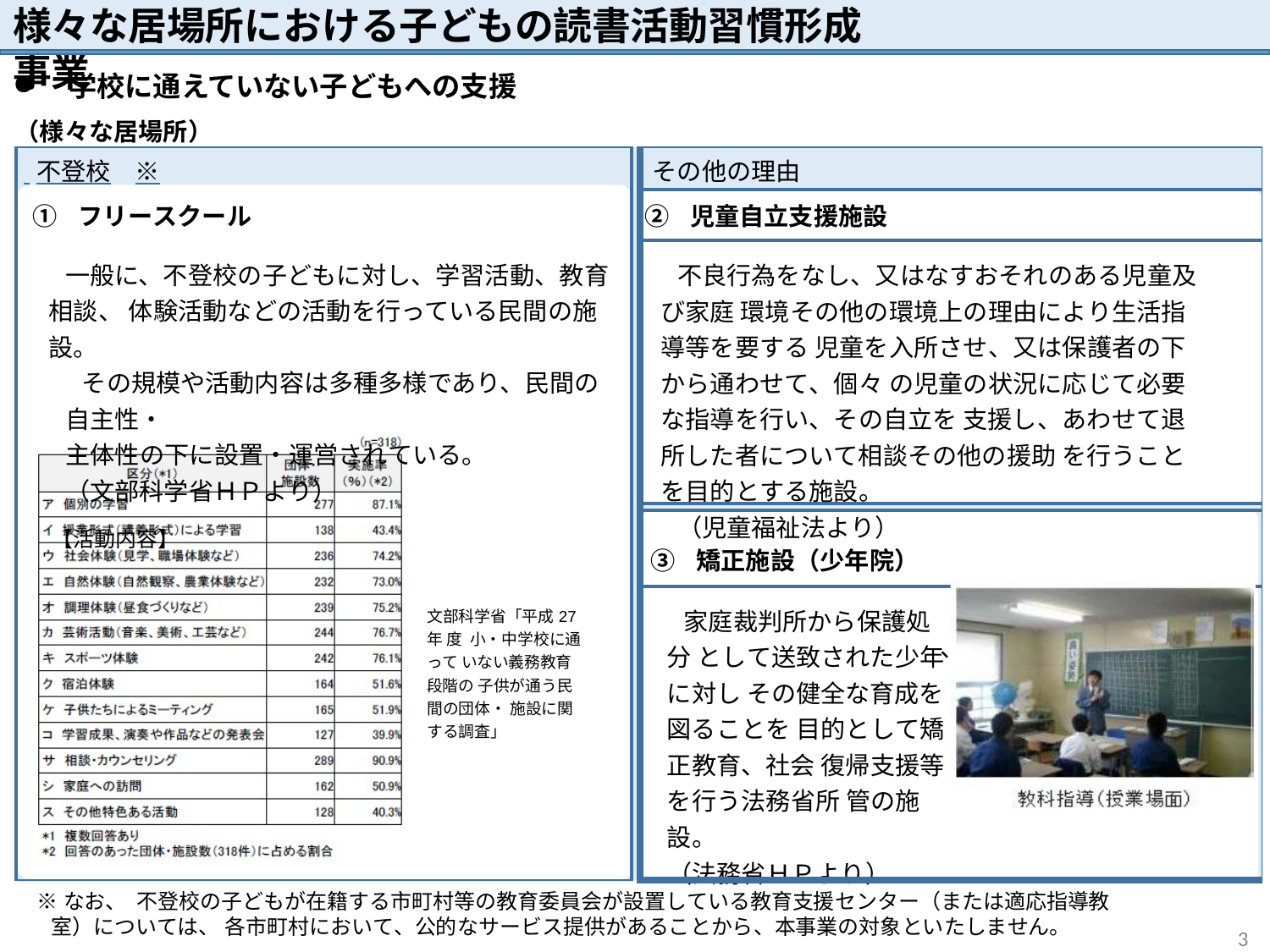

# 様々な居場所における子どもの読書活動習慣形成事業

学校に通えていない子どもへの支援
（様々な居場所）
| 不登校 ※ |  | その他の理由 |
| --- | --- | --- |
| ① フリースクール |  | ② 児童自立支援施設 |
| 一般に、不登校の子どもに対し、学習活動、教育相談、 体験活動などの活動を行っている民間の施設。 その規模や活動内容は多種多様であり、民間の自主性・ 主体性の下に設置・運営されている。 （文部科学省ＨＰより） 【活動内容】 |  | 不良行為をなし、又はなすおそれのある児童及び家庭 環境その他の環境上の理由により生活指導等を要する 児童を入所させ、又は保護者の下から通わせて、個々 の児童の状況に応じて必要な指導を行い、その自立を 支援し、あわせて退所した者について相談その他の援助 を行うことを目的とする施設。 （児童福祉法より） |
|  |  |  |
|  |  | ③ 矯正施設（少年院） |
| 文部科学省「平成27年 度 小・中学校に通って いない義務教育段階の 子供が通う民間の団体・ 施設に関する調査」 |  | 家庭裁判所から保護処分 として送致された少年に対し その健全な育成を図ることを 目的として矯正教育、社会 復帰支援等を行う法務省所 管の施設。 （法務省ＨＰより） |

、
※なお、 不登校の子どもが在籍する市町村等の教育委員会が設置している教育支援センター（または適応指導教室）については、 各市町村において、公的なサービス提供があることから、本事業の対象といたしません。
3